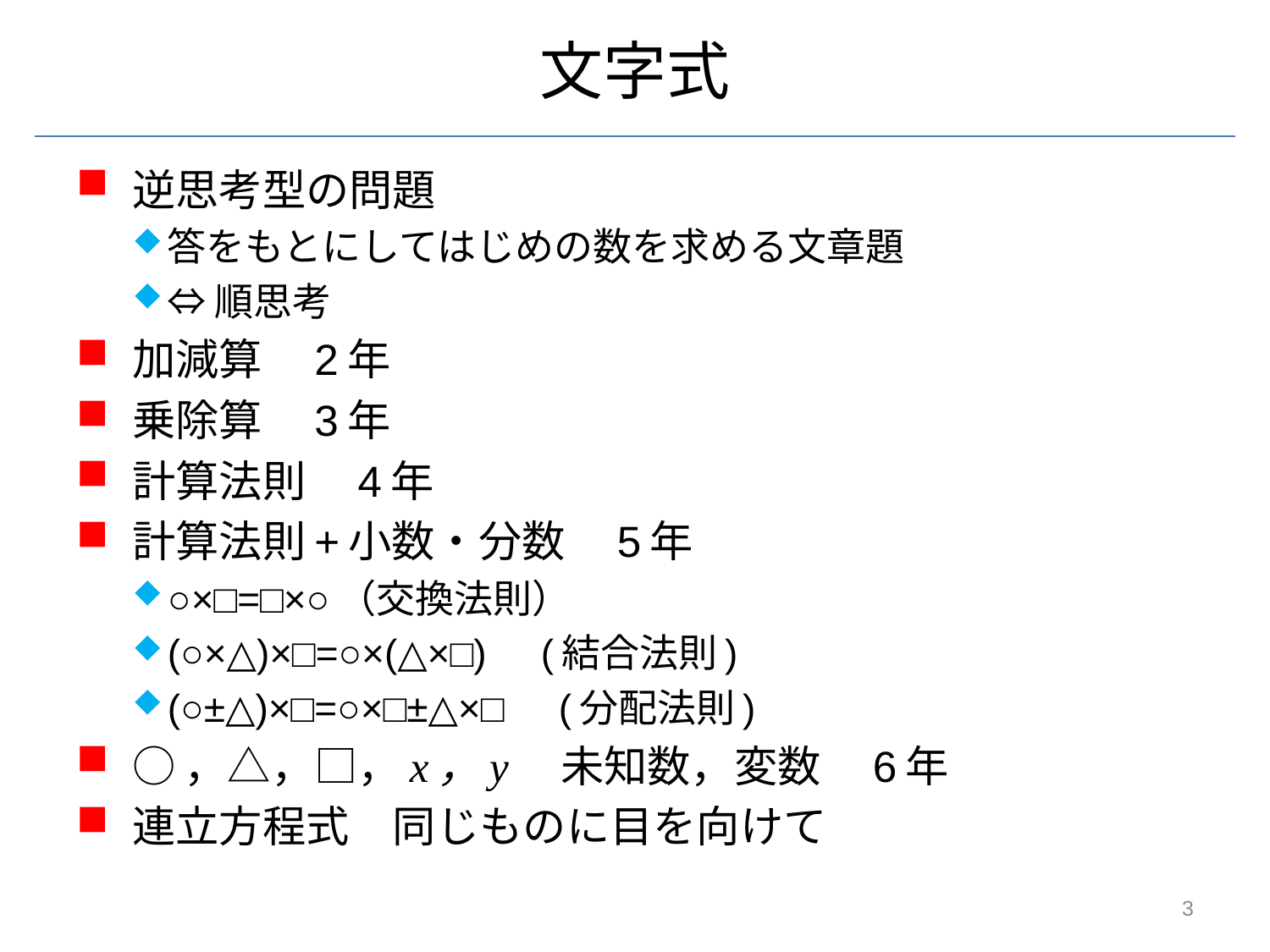

# 文字式
逆思考型の問題
答をもとにしてはじめの数を求める文章題
⇔順思考
加減算　2年
乗除算　3年
計算法則　4年
計算法則+小数・分数　5年
○×□=□×○（交換法則）
(○×△)×□=○×(△×□)　(結合法則)
(○±△)×□=○×□±△×□　(分配法則)
○，△，□，x，y　未知数，変数　6年
連立方程式　同じものに目を向けて

3